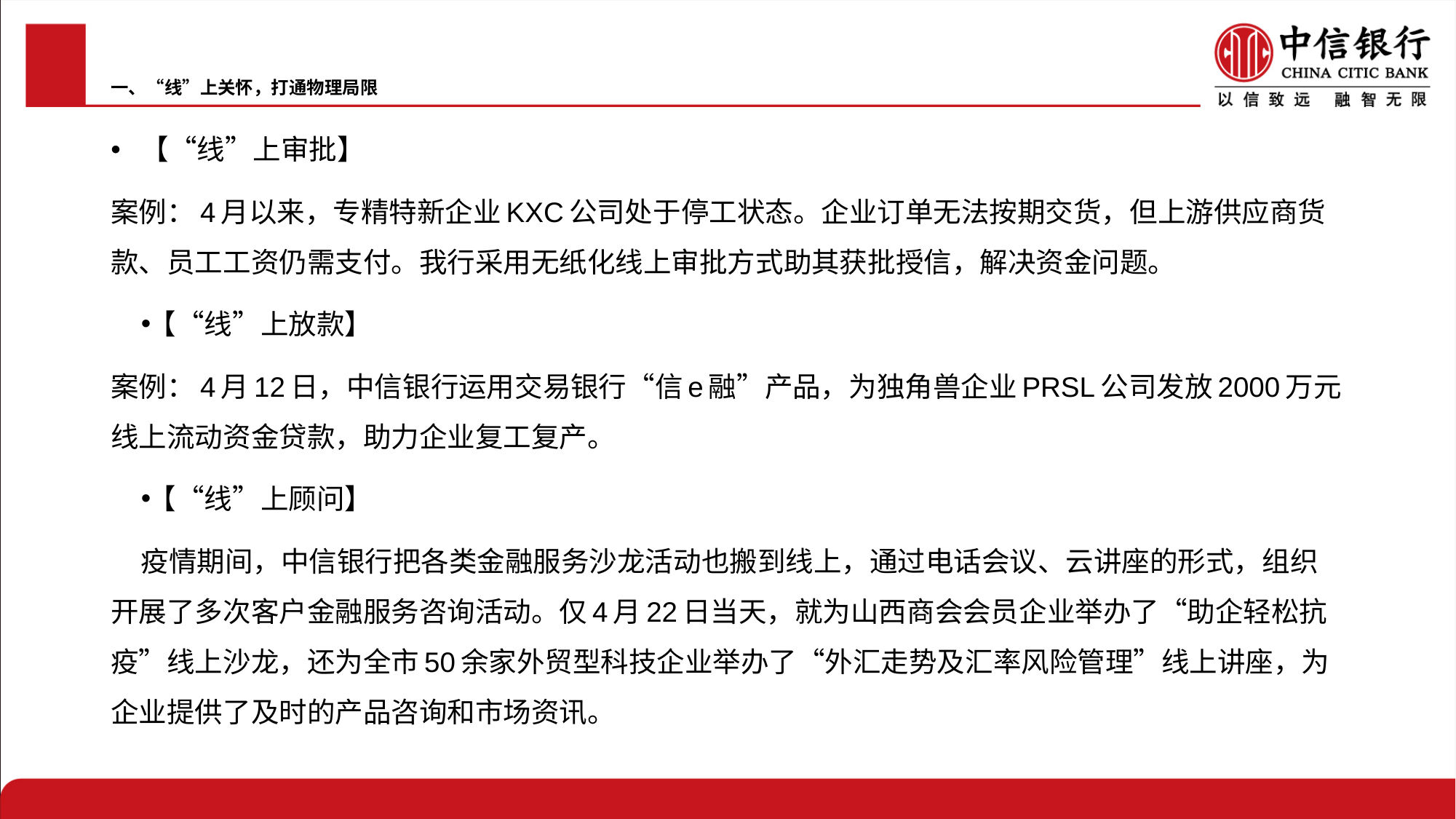

# 一、“线”上关怀，打通物理局限
【“线”上审批】
案例：4月以来，专精特新企业KXC公司处于停工状态。企业订单无法按期交货，但上游供应商货款、员工工资仍需支付。我行采用无纸化线上审批方式助其获批授信，解决资金问题。
【“线”上放款】
案例：4月12日，中信银行运用交易银行“信e融”产品，为独角兽企业PRSL公司发放2000万元线上流动资金贷款，助力企业复工复产。
【“线”上顾问】
    疫情期间，中信银行把各类金融服务沙龙活动也搬到线上，通过电话会议、云讲座的形式，组织开展了多次客户金融服务咨询活动。仅4月22日当天，就为山西商会会员企业举办了“助企轻松抗疫”线上沙龙，还为全市50余家外贸型科技企业举办了“外汇走势及汇率风险管理”线上讲座，为企业提供了及时的产品咨询和市场资讯。
6